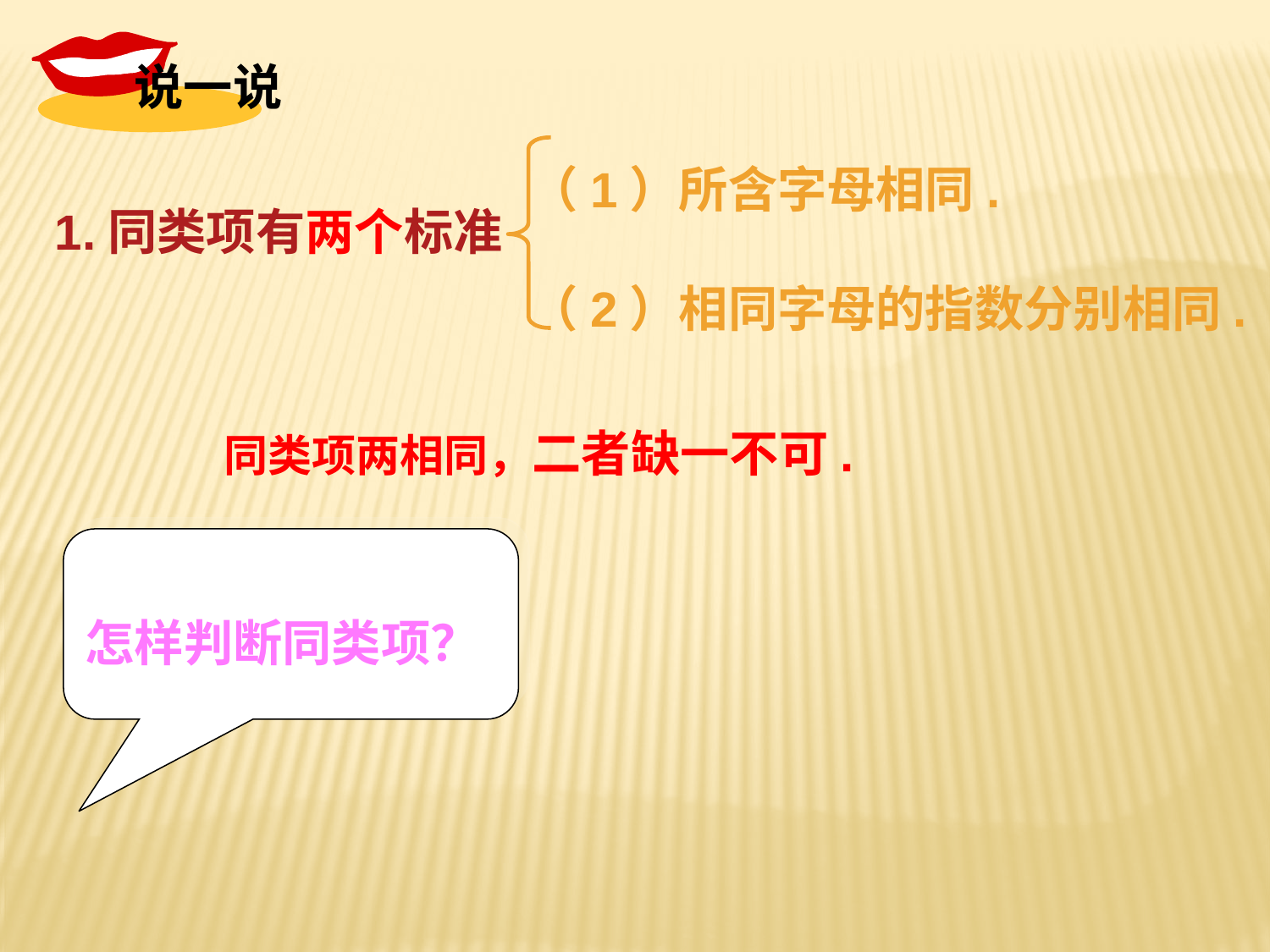

说一说

（1）所含字母相同.
（2）相同字母的指数分别相同.

1.同类项有两个标准
同类项两相同，二者缺一不可.
怎样判断同类项？